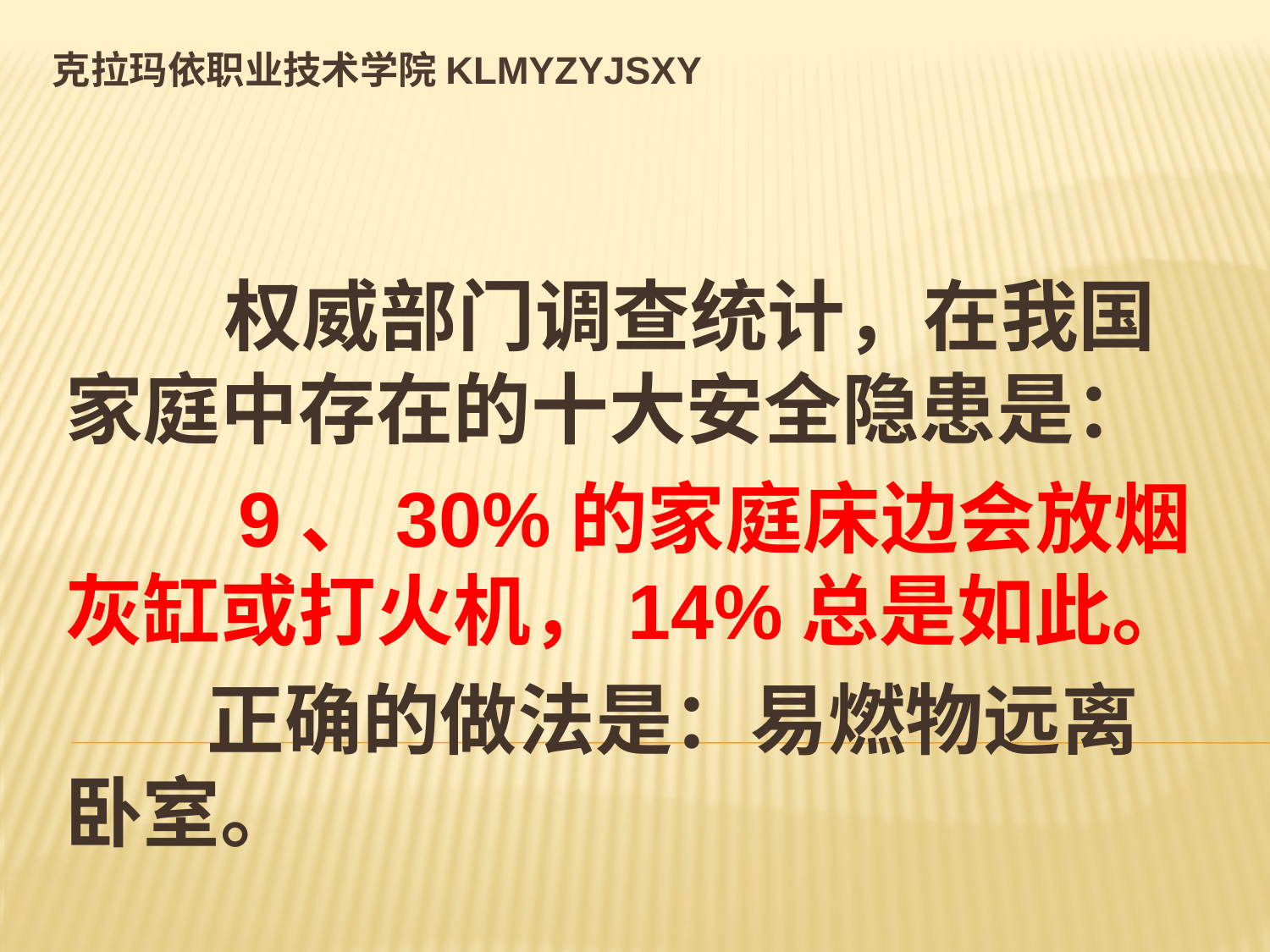

# 克拉玛依职业技术学院klmyzyjsxy
        权威部门调查统计，在我国家庭中存在的十大安全隐患是：
        9、30%的家庭床边会放烟灰缸或打火机，14%总是如此。
       正确的做法是：易燃物远离卧室。